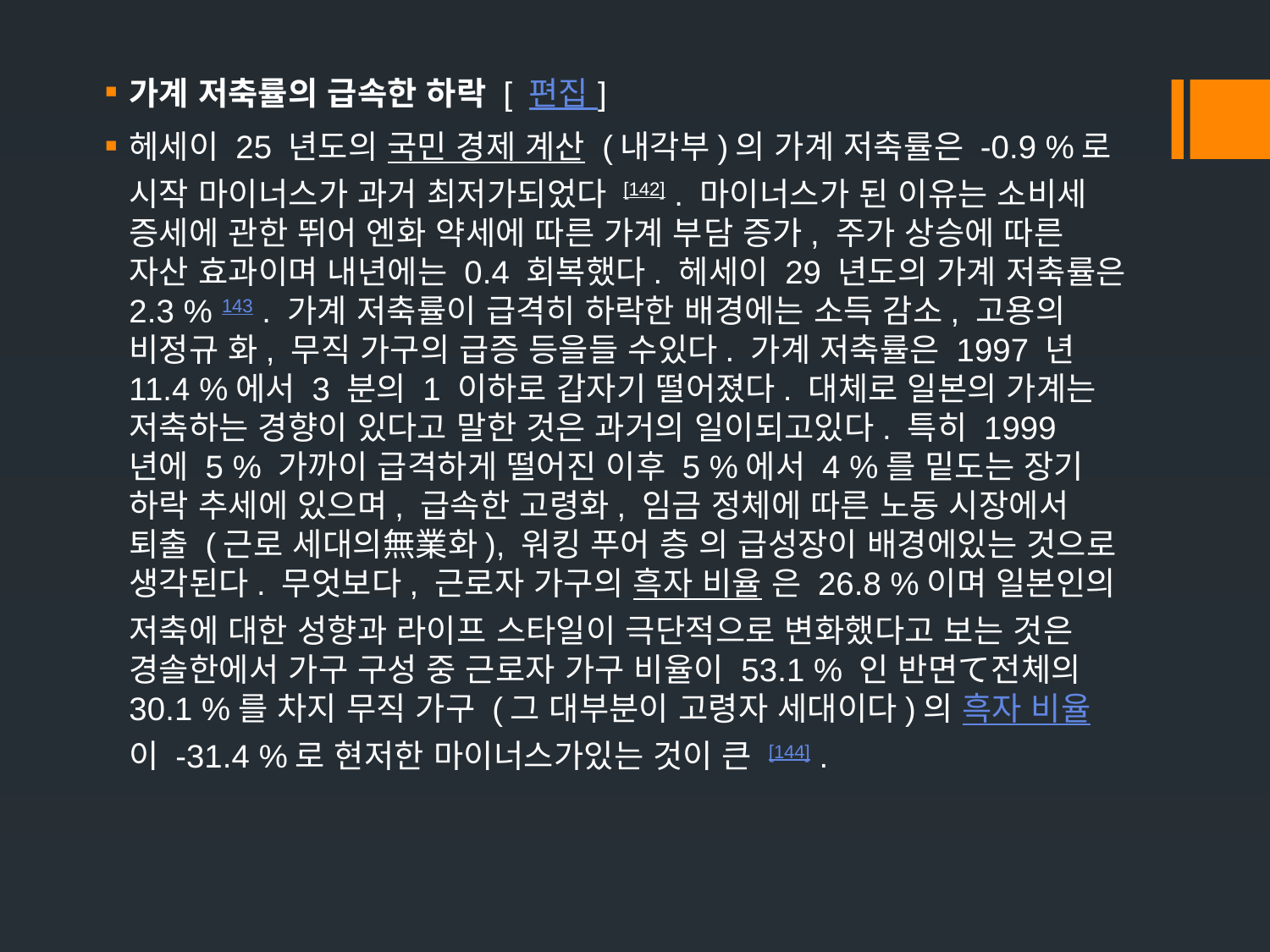

가계 저축률의 급속한 하락 [ 편집 ]
헤세이 25 년도의 국민 경제 계산 (내각부)의 가계 저축률은 -0.9 %로 시작 마이너스가 과거 최저가되었다 [142] . 마이너스가 된 이유는 소비세 증세에 관한 뛰어 엔화 약세에 따른 가계 부담 증가, 주가 상승에 따른 자산 효과이며 내년에는 0.4 회복했다. 헤세이 29 년도의 가계 저축률은 2.3 % 143 . 가계 저축률이 급격히 하락한 배경에는 소득 감소, 고용의 비정규 화, 무직 가구의 급증 등을들 수있다. 가계 저축률은 1997 년 11.4 %에서 3 분의 1 이하로 갑자기 떨어졌다. 대체로 일본의 가계는 저축하는 경향이 있다고 말한 것은 과거의 일이되고있다. 특히 1999 년에 5 % 가까이 급격하게 떨어진 이후 5 %에서 4 %를 밑도는 장기 하락 추세에 있으며, 급속한 고령화, 임금 정체에 따른 노동 시장에서 퇴출 (근로 세대의無業화), 워킹 푸어 층 의 급성장이 배경에있는 것으로 생각된다. 무엇보다, 근로자 가구의 흑자 비율 은 26.8 %이며 일본인의 저축에 대한 성향과 라이프 스타일이 극단적으로 변화했다고 보는 것은 경솔한에서 가구 구성 중 근로자 가구 비율이 53.1 % 인 반면て전체의 30.1 %를 차지 무직 가구 (그 대부분이 고령자 세대이다)의 흑자 비율 이 -31.4 %로 현저한 마이너스가있는 것이 큰 [144] .